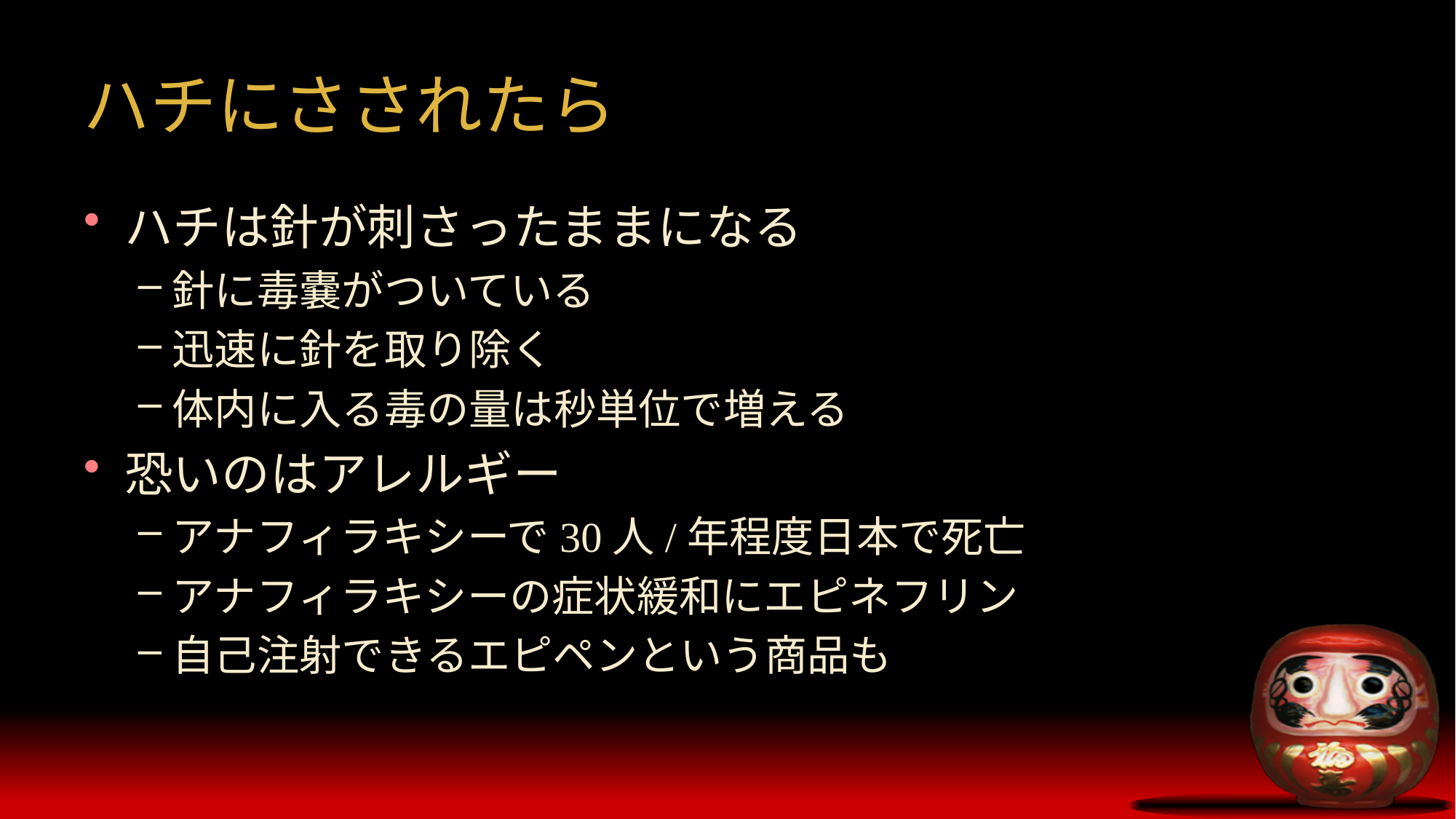

# ハチにさされたら
ハチは針が刺さったままになる
針に毒嚢がついている
迅速に針を取り除く
体内に入る毒の量は秒単位で増える
恐いのはアレルギー
アナフィラキシーで30人/年程度日本で死亡
アナフィラキシーの症状緩和にエピネフリン
自己注射できるエピペンという商品も